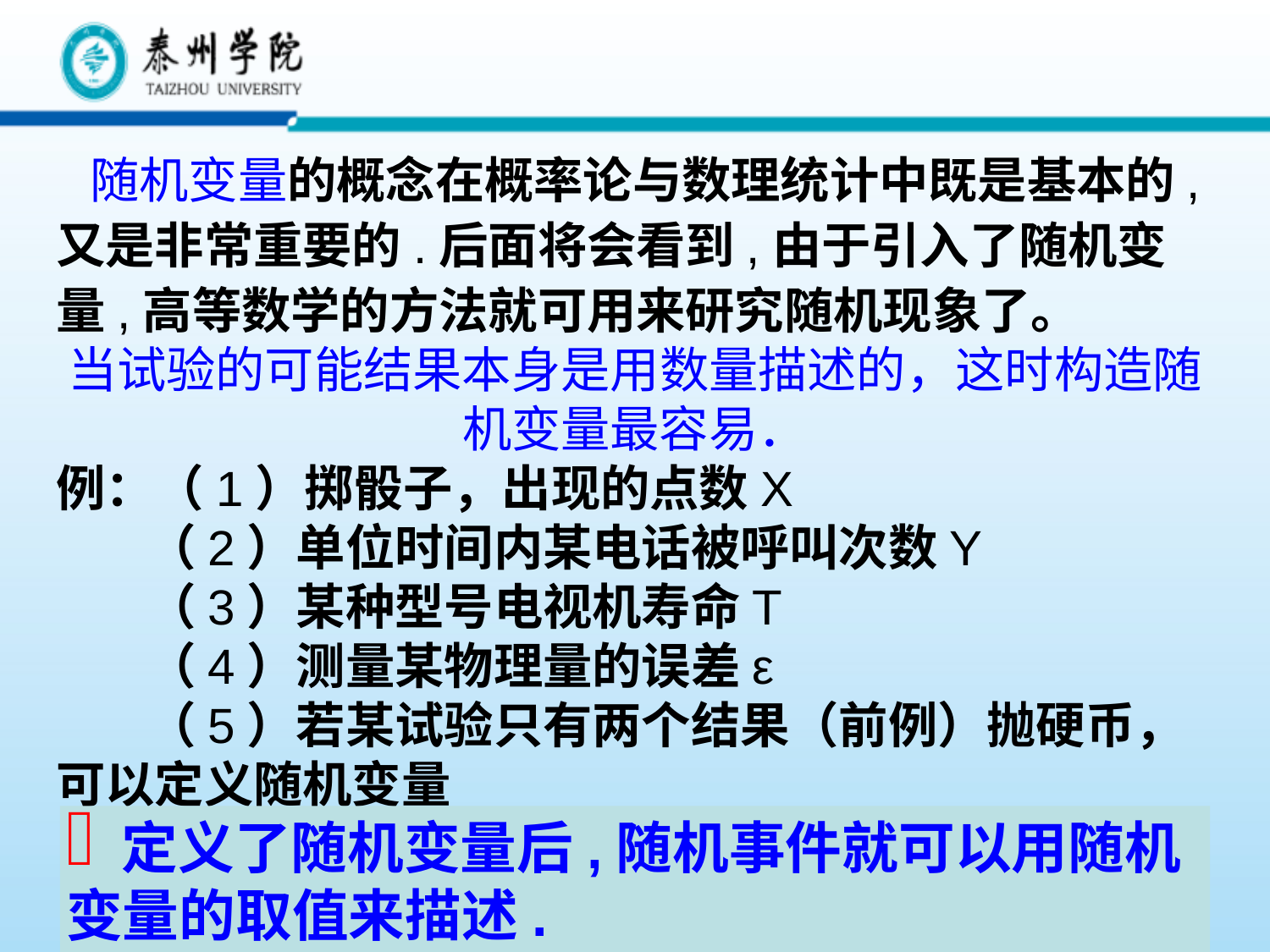

随机变量的概念在概率论与数理统计中既是基本的,又是非常重要的.后面将会看到,由于引入了随机变量,高等数学的方法就可用来研究随机现象了。
当试验的可能结果本身是用数量描述的，这时构造随机变量最容易．
例：（1）掷骰子，出现的点数X
       （2）单位时间内某电话被呼叫次数Y
       （3）某种型号电视机寿命T
       （4）测量某物理量的误差ε
       （5）若某试验只有两个结果（前例）抛硬币，可以定义随机变量
 定义了随机变量后,随机事件就可以用随机变量的取值来描述.